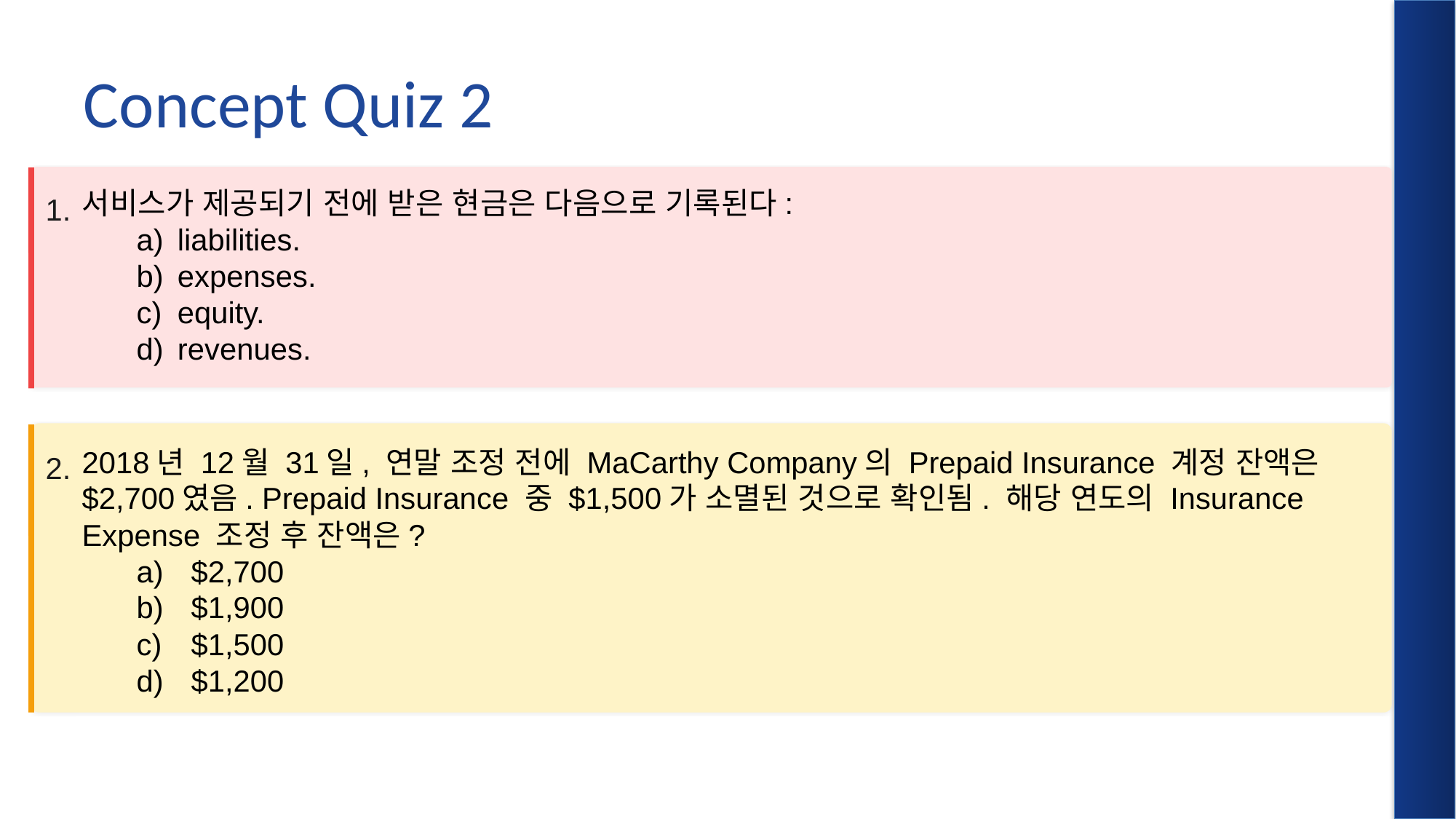

# Concept Quiz 2

서비스가 제공되기 전에 받은 현금은 다음으로 기록된다:
liabilities.
expenses.
equity.
revenues.
1.

2.
2018년 12월 31일, 연말 조정 전에 MaCarthy Company의 Prepaid Insurance 계정 잔액은 $2,700였음. Prepaid Insurance 중 $1,500가 소멸된 것으로 확인됨. 해당 연도의 Insurance Expense 조정 후 잔액은?
$2,700
$1,900
$1,500
$1,200